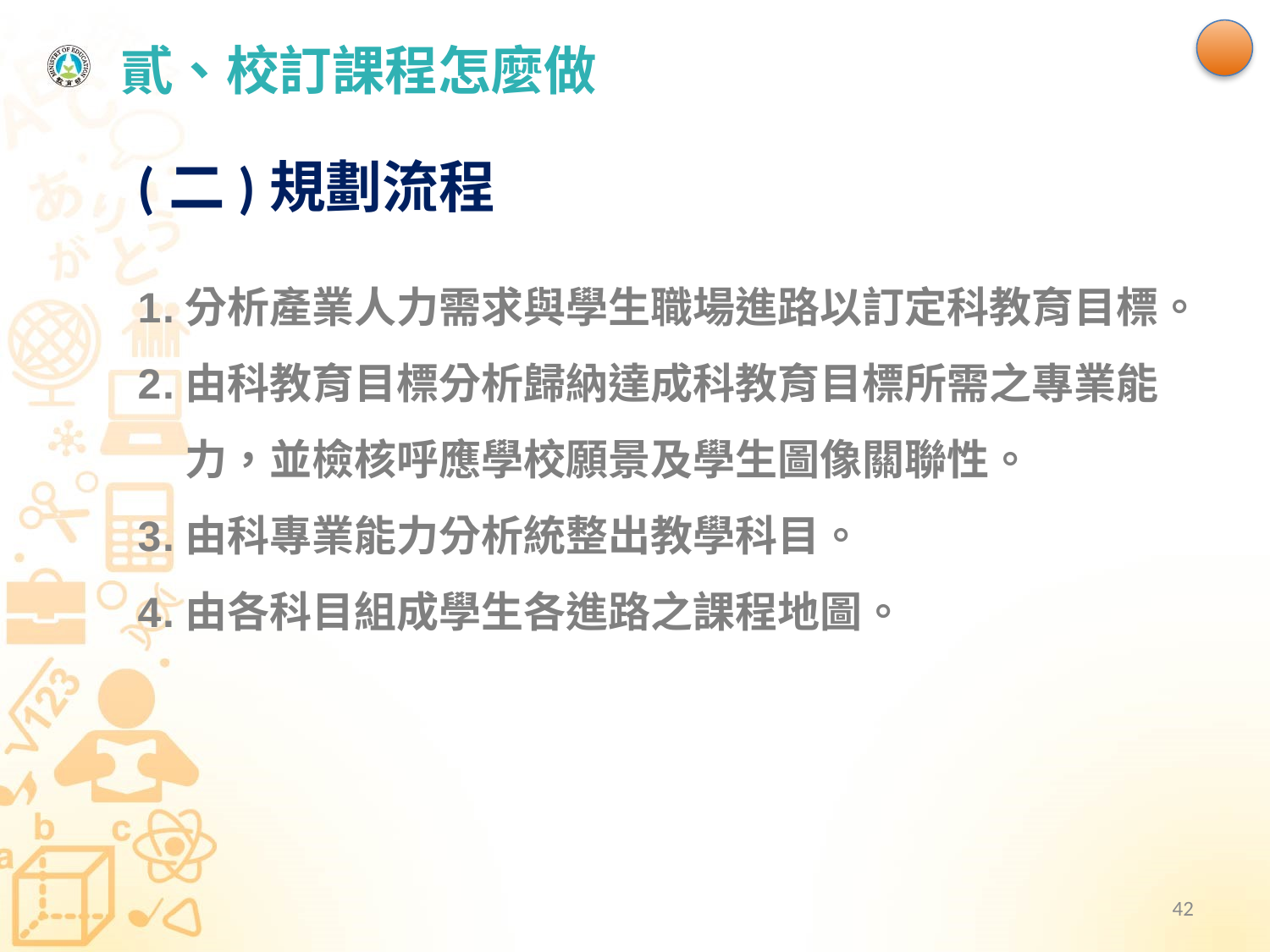

# 貳、校訂課程怎麼做
(二)規劃流程

分析產業人力需求與學生職場進路以訂定科教育目標。
由科教育目標分析歸納達成科教育目標所需之專業能力，並檢核呼應學校願景及學生圖像關聯性。
由科專業能力分析統整出教學科目。
由各科目組成學生各進路之課程地圖。
42